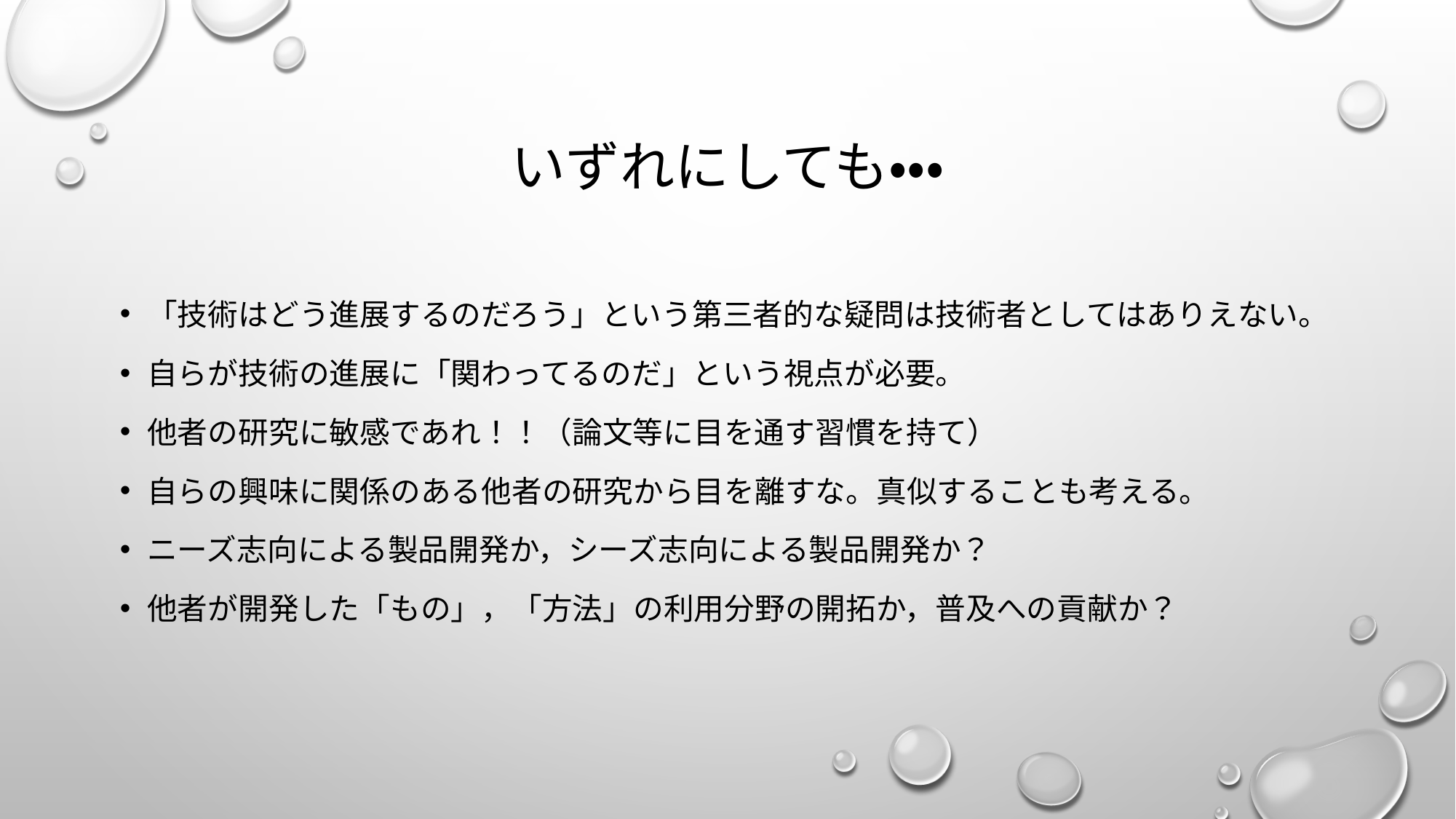

# いずれにしても・・・
「技術はどう進展するのだろう」という第三者的な疑問は技術者としてはありえない。
自らが技術の進展に「関わってるのだ」という視点が必要。
他者の研究に敏感であれ！！（論文等に目を通す習慣を持て）
自らの興味に関係のある他者の研究から目を離すな。真似することも考える。
ニーズ志向による製品開発か，シーズ志向による製品開発か？
他者が開発した「もの」，「方法」の利用分野の開拓か，普及への貢献か？